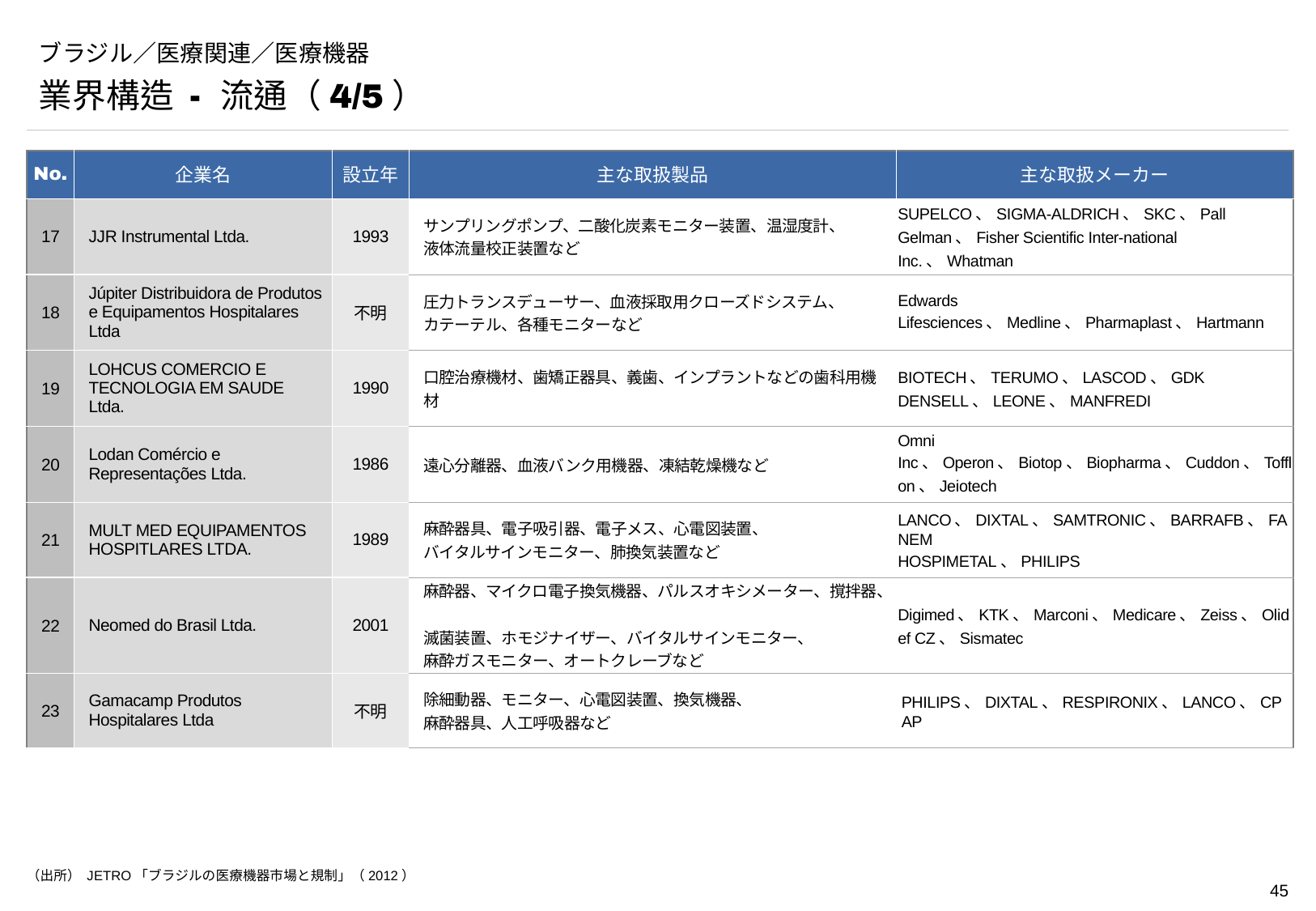

# ブラジル／医療関連／医療機器
業界構造 - 流通（4/5）
| No. | 企業名 | 設立年 | 主な取扱製品 | 主な取扱メーカー |
| --- | --- | --- | --- | --- |
| 17 | JJR Instrumental Ltda. | 1993 | サンプリングポンプ、二酸化炭素モニター装置、温湿度計、 液体流量校正装置など | SUPELCO、SIGMA-ALDRICH、SKC、Pall Gelman、Fisher Scientific Inter-national Inc.、Whatman |
| 18 | Júpiter Distribuidora de Produtos e Equipamentos Hospitalares Ltda | 不明 | 圧力トランスデューサー、血液採取用クローズドシステム、 カテーテル、各種モニターなど | Edwards Lifesciences、Medline、Pharmaplast、Hartmann |
| 19 | LOHCUS COMERCIO E TECNOLOGIA EM SAUDE Ltda. | 1990 | 口腔治療機材、歯矯正器具、義歯、インプラントなどの歯科用機材 | BIOTECH、TERUMO、LASCOD、GDK DENSELL、LEONE、MANFREDI |
| 20 | Lodan Comércio e Representações Ltda. | 1986 | 遠心分離器、血液バンク用機器、凍結乾燥機など | Omni Inc、Operon、Biotop、Biopharma、Cuddon、Tofflon、Jeiotech |
| 21 | MULT MED EQUIPAMENTOS HOSPITLARES LTDA. | 1989 | 麻酔器具、電子吸引器、電子メス、心電図装置、 バイタルサインモニター、肺換気装置など | LANCO、DIXTAL、SAMTRONIC、BARRAFB、FANEM HOSPIMETAL、PHILIPS |
| 22 | Neomed do Brasil Ltda. | 2001 | 麻酔器、マイクロ電子換気機器、パルスオキシメーター、撹拌器、 滅菌装置、ホモジナイザー、バイタルサインモニター、 麻酔ガスモニター、オートクレーブなど | Digimed、KTK、Marconi、Medicare、Zeiss、Olidef CZ、Sismatec |
| 23 | Gamacamp Produtos Hospitalares Ltda | 不明 | 除細動器、モニター、心電図装置、換気機器、 麻酔器具、人工呼吸器など | PHILIPS、DIXTAL、RESPIRONIX、LANCO、CPAP |
（出所） JETRO「ブラジルの医療機器市場と規制」（2012）